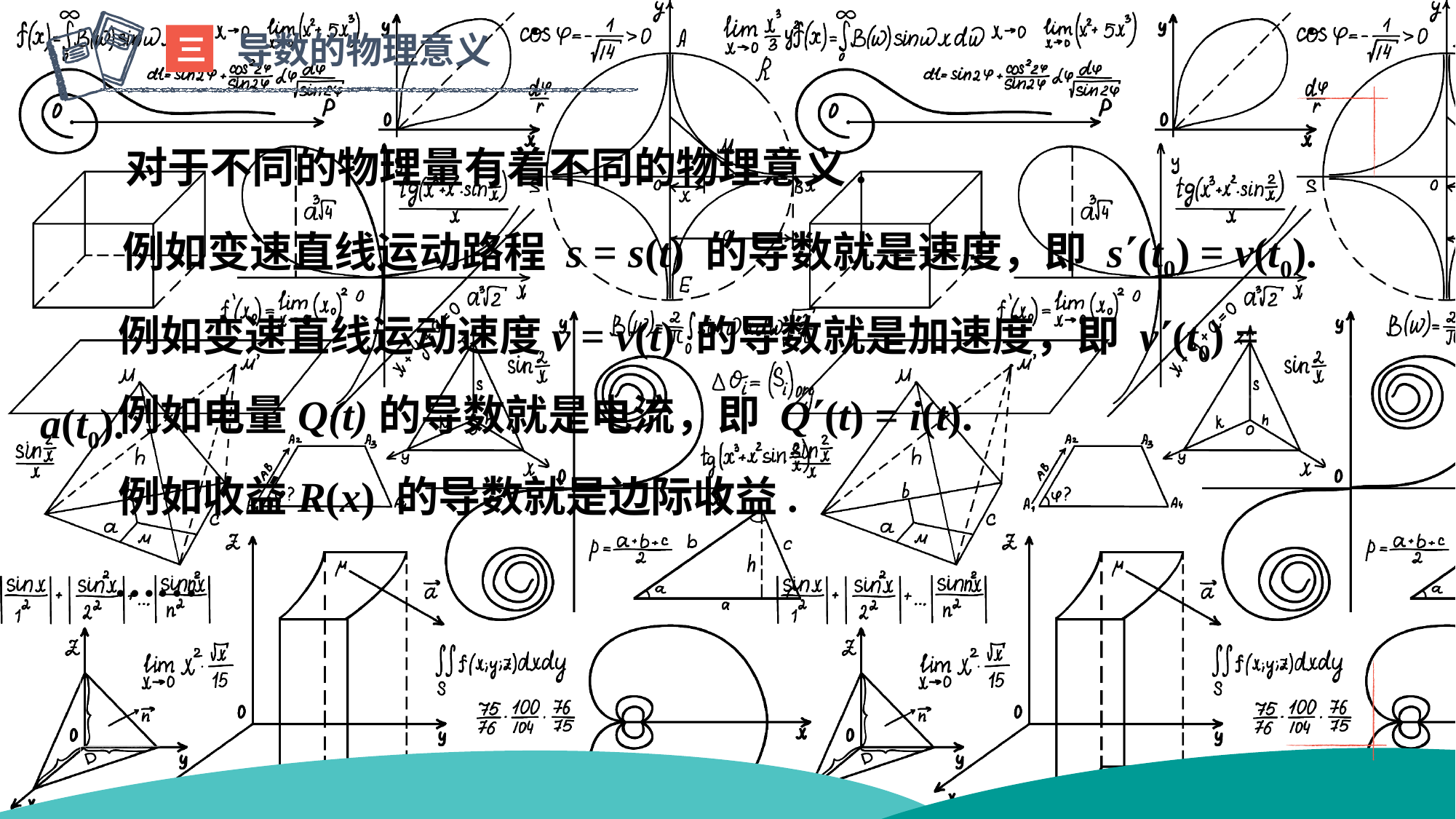

导数的物理意义
三

对于不同的物理量有着不同的物理意义.
       例如变速直线运动路程 s = s(t) 的导数就是速度，即 s′(t0) = v(t0).
       例如变速直线运动速度v = v(t) 的导数就是加速度，即 v′(t0) = a(t0).
       例如电量Q(t)的导数就是电流，即 Q′(t) = i(t).

       例如收益R(x) 的导数就是边际收益.
       ……